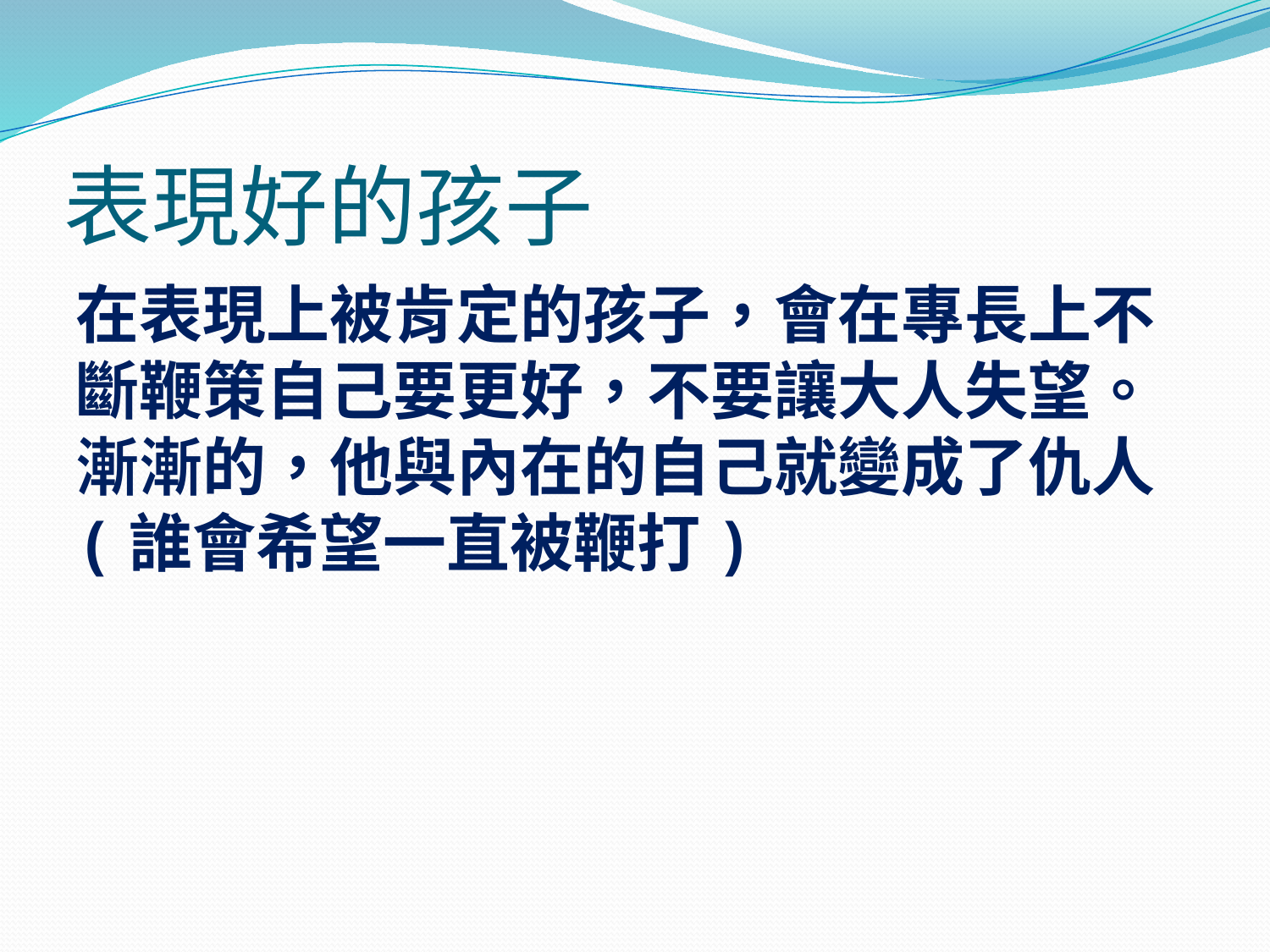

# 表現好的孩子
在表現上被肯定的孩子，會在專長上不斷鞭策自己要更好，不要讓大人失望。漸漸的，他與內在的自己就變成了仇人(誰會希望一直被鞭打)